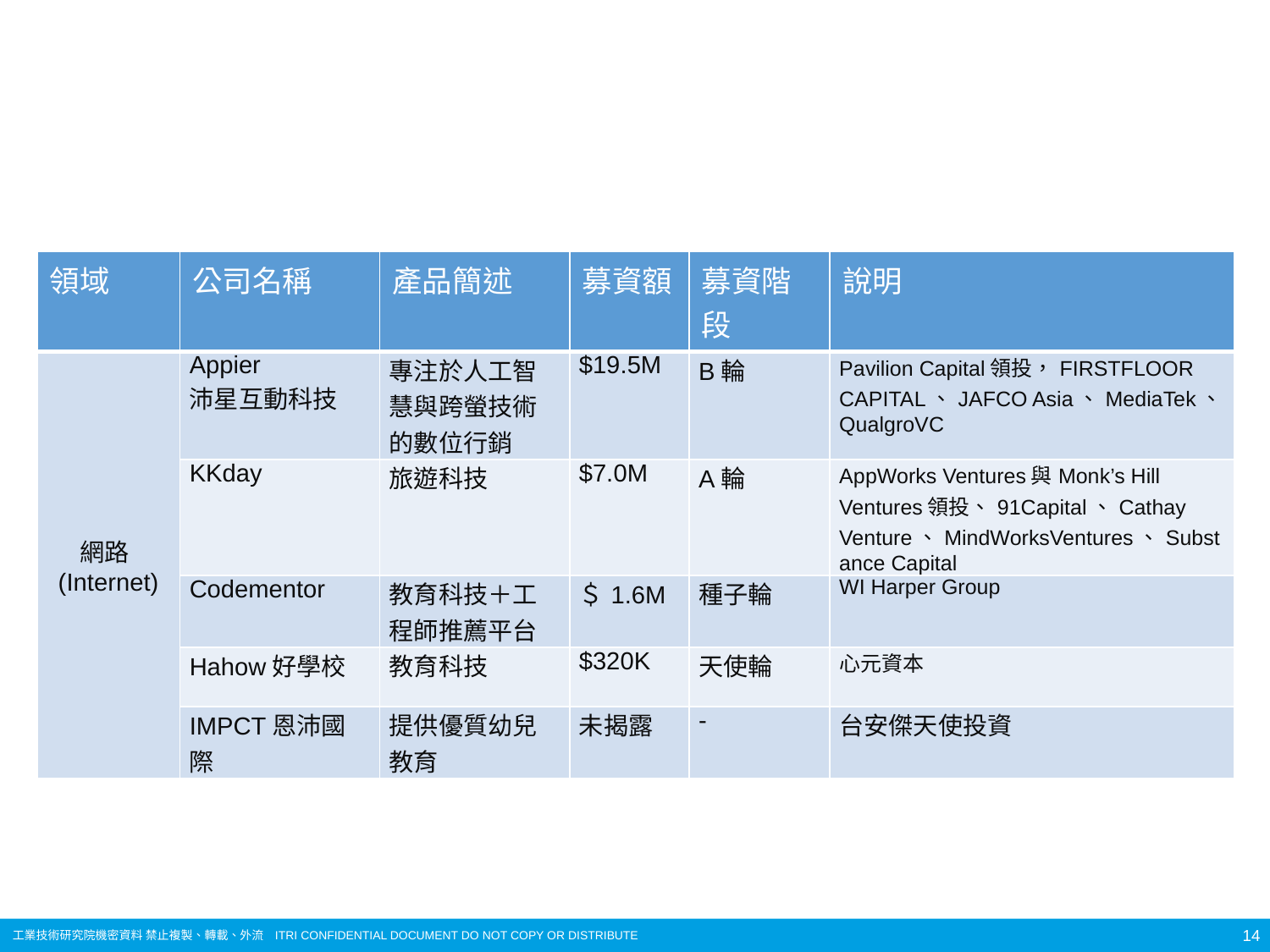

| 領域 | 公司名稱 | 產品簡述 | 募資額 | 募資階段 | 說明 |
| --- | --- | --- | --- | --- | --- |
| 網路(Internet) | Appier 沛星互動科技 | 專注於人工智慧與跨螢技術的數位行銷 | $19.5M | B輪 | Pavilion Capital領投，FIRSTFLOOR CAPITAL、JAFCO Asia、MediaTek、QualgroVC |
|  | KKday | 旅遊科技 | $7.0M | A輪 | AppWorks Ventures與Monk’s Hill Ventures領投、91Capital、Cathay Venture、MindWorksVentures、Substance Capital |
|  | Codementor | 教育科技＋工程師推薦平台 | ＄1.6M | 種子輪 | WI Harper Group |
|  | Hahow好學校 | 教育科技 | $320K | 天使輪 | 心元資本 |
|  | IMPCT恩沛國際 | 提供優質幼兒教育 | 未揭露 | - | 台安傑天使投資 |